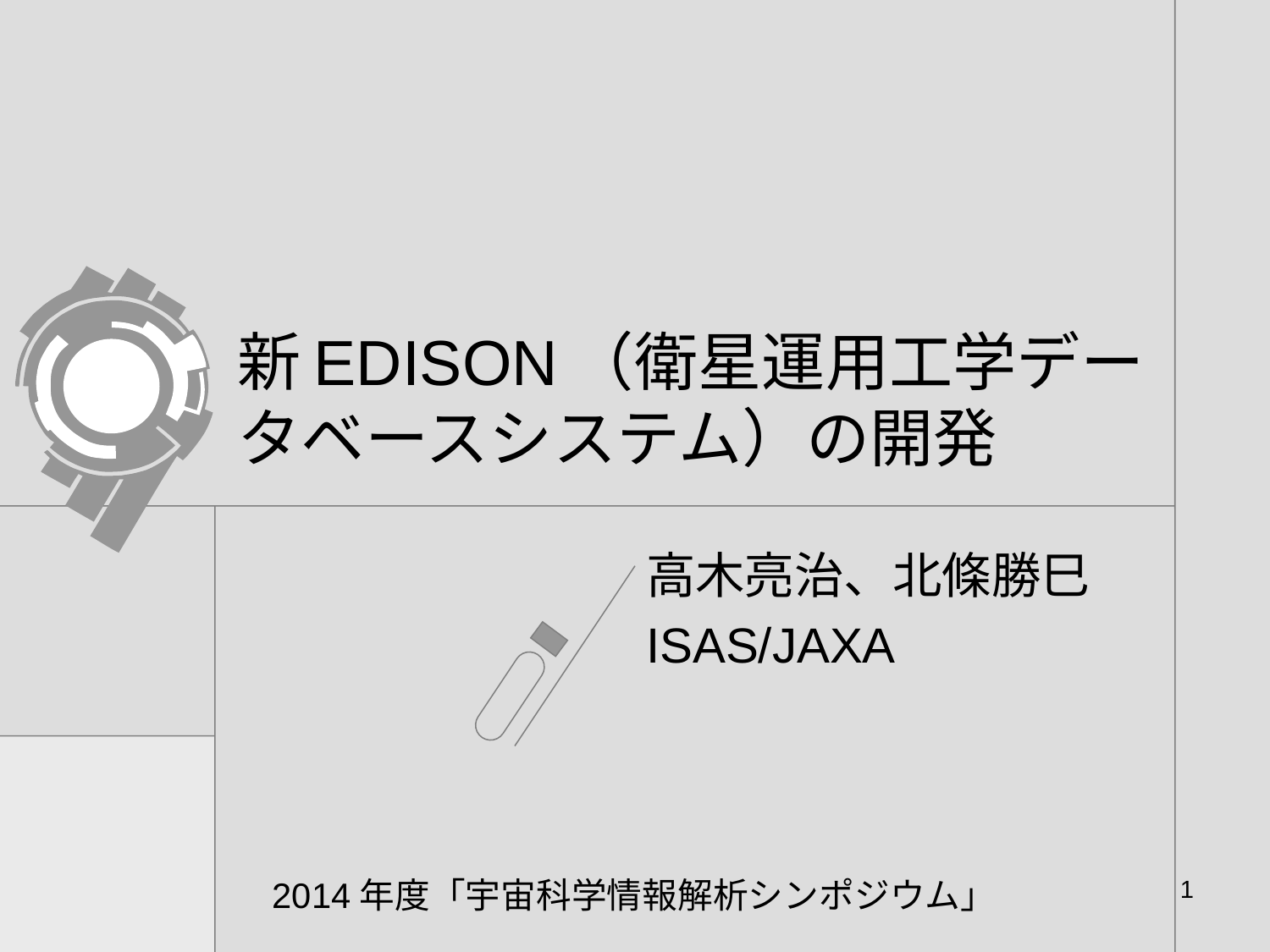

# 新EDISON（衛星運用工学データベースシステム）の開発
高木亮治、北條勝巳
ISAS/JAXA
2014年度「宇宙科学情報解析シンポジウム」
1